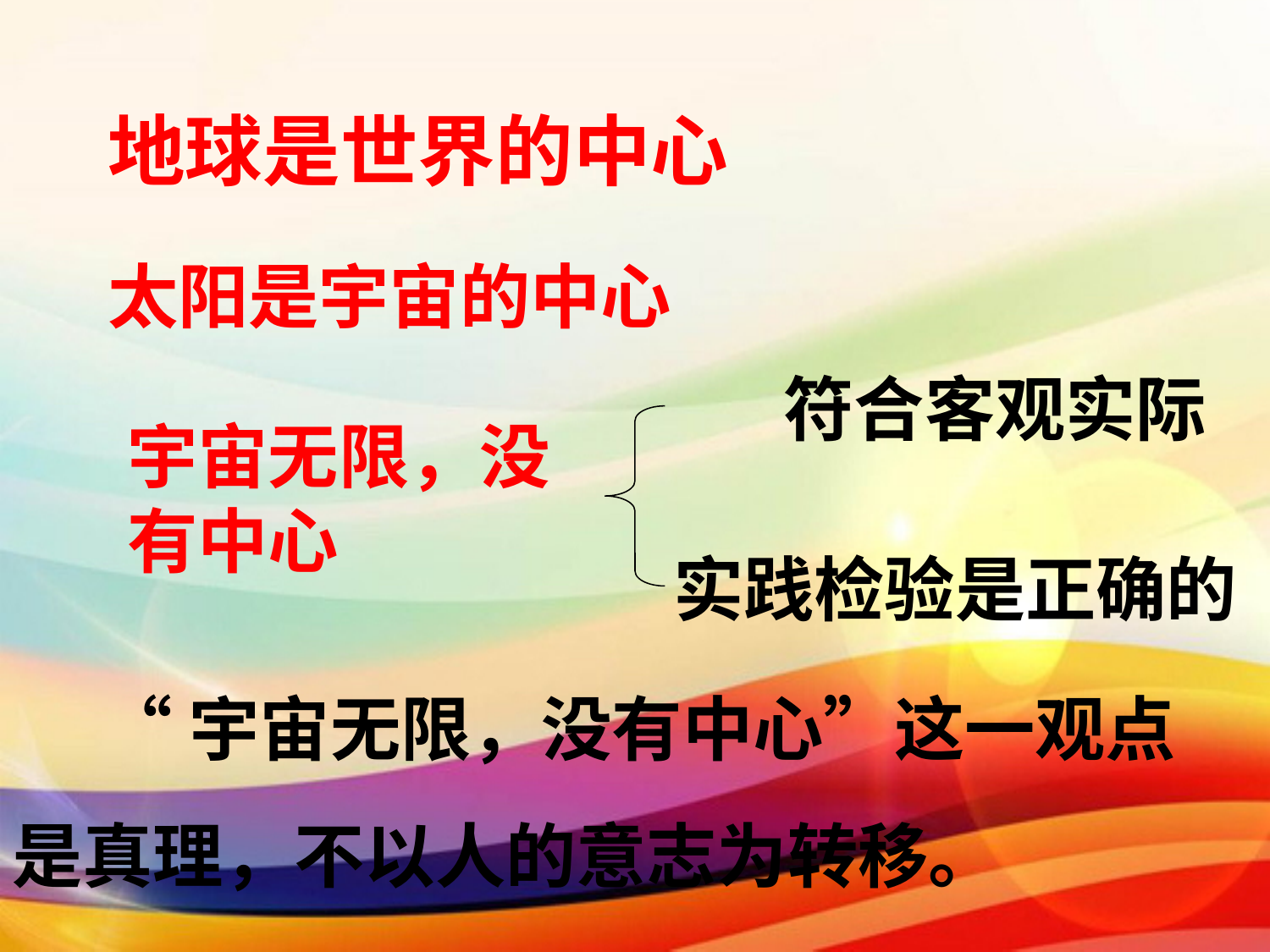

地球是世界的中心
太阳是宇宙的中心
符合客观实际
宇宙无限，没有中心

实践检验是正确的
        “宇宙无限，没有中心”这一观点是真理，不以人的意志为转移。
10